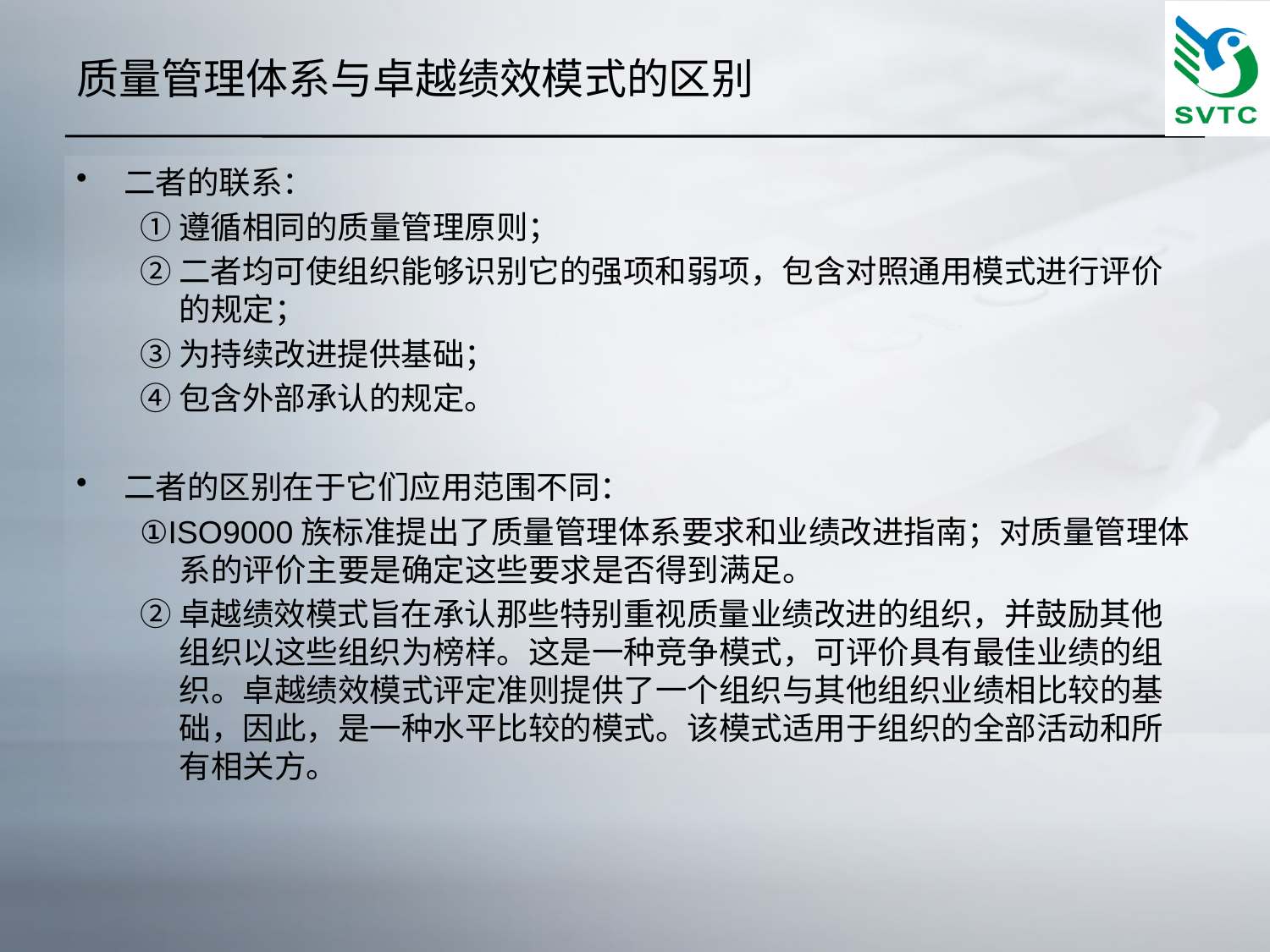

# 质量管理体系与卓越绩效模式的区别
二者的联系：
①遵循相同的质量管理原则；
②二者均可使组织能够识别它的强项和弱项，包含对照通用模式进行评价的规定；
③为持续改进提供基础；
④包含外部承认的规定。

二者的区别在于它们应用范围不同：
①ISO9000族标准提出了质量管理体系要求和业绩改进指南；对质量管理体系的评价主要是确定这些要求是否得到满足。
②卓越绩效模式旨在承认那些特别重视质量业绩改进的组织，并鼓励其他组织以这些组织为榜样。这是一种竞争模式，可评价具有最佳业绩的组织。卓越绩效模式评定准则提供了一个组织与其他组织业绩相比较的基础，因此，是一种水平比较的模式。该模式适用于组织的全部活动和所有相关方。